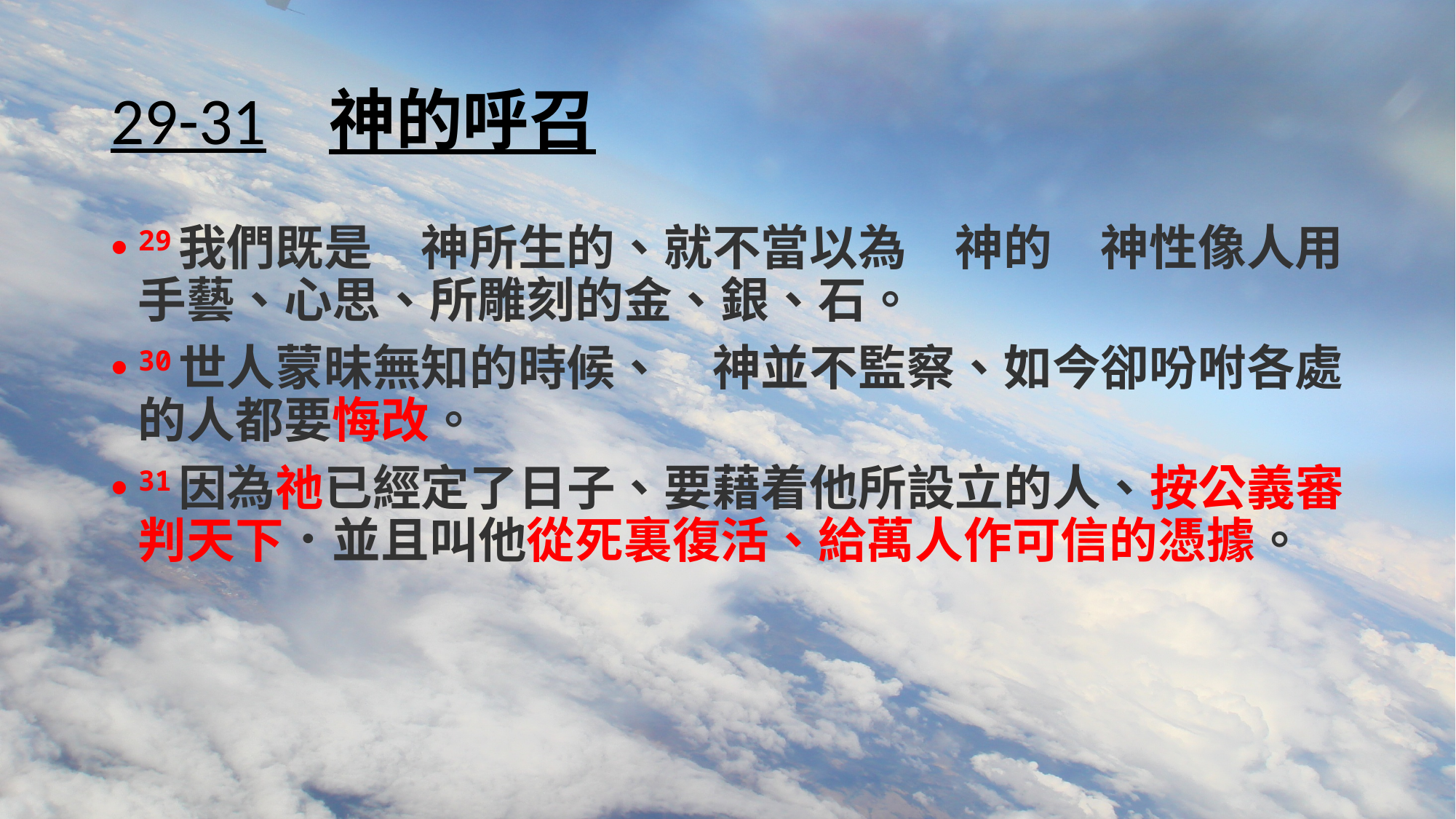

# 29-31	神的呼召
29我們既是　神所生的、就不當以為　神的　神性像人用手藝、心思、所雕刻的金、銀、石。
30世人蒙昧無知的時候、　神並不監察、如今卻吩咐各處的人都要悔改。
31因為祂已經定了日子、要藉着他所設立的人、按公義審判天下．並且叫他從死裏復活、給萬人作可信的憑據。